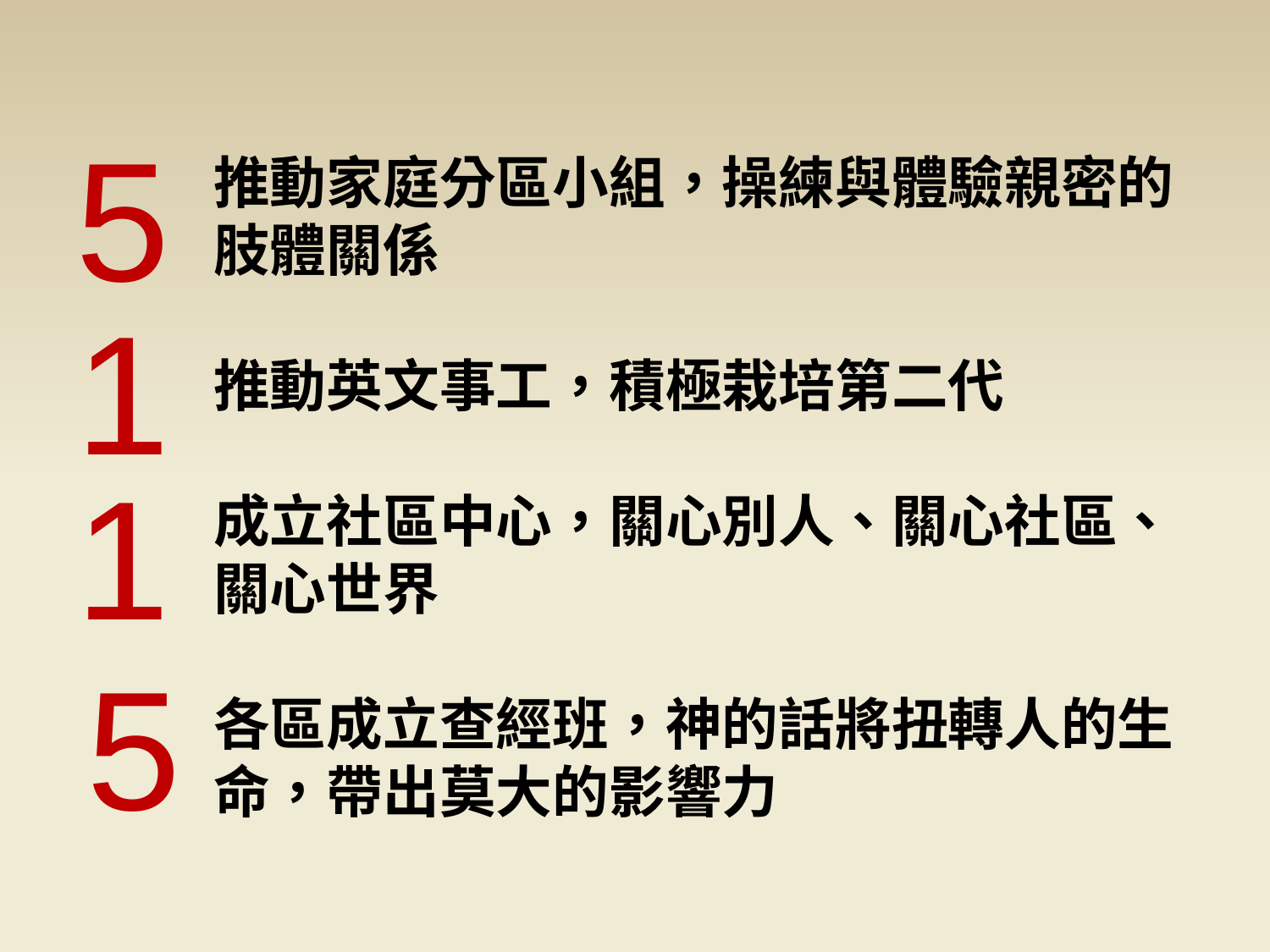

5
推動家庭分區小組，操練與體驗親密的肢體關係

推動英文事工，積極栽培第二代

成立社區中心，關心別人、關心社區、關心世界

各區成立查經班，神的話將扭轉人的生命，帶出莫大的影響力
1
1
5